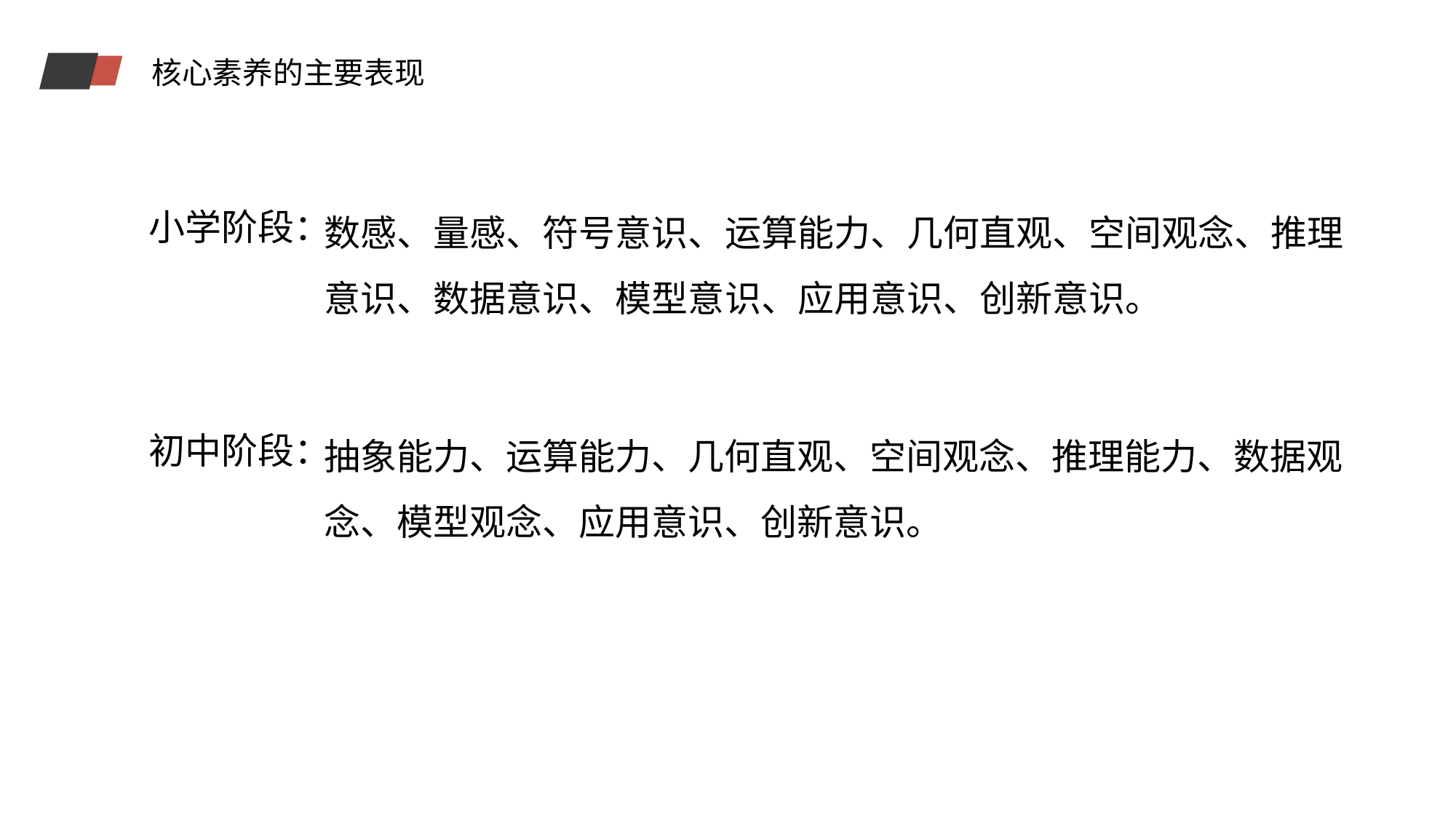

核心素养的主要表现

数感、量感、符号意识、运算能力、几何直观、空间观念、推理意识、数据意识、模型意识、应用意识、创新意识。
小学阶段：
抽象能力、运算能力、几何直观、空间观念、推理能力、数据观念、模型观念、应用意识、创新意识。
初中阶段：